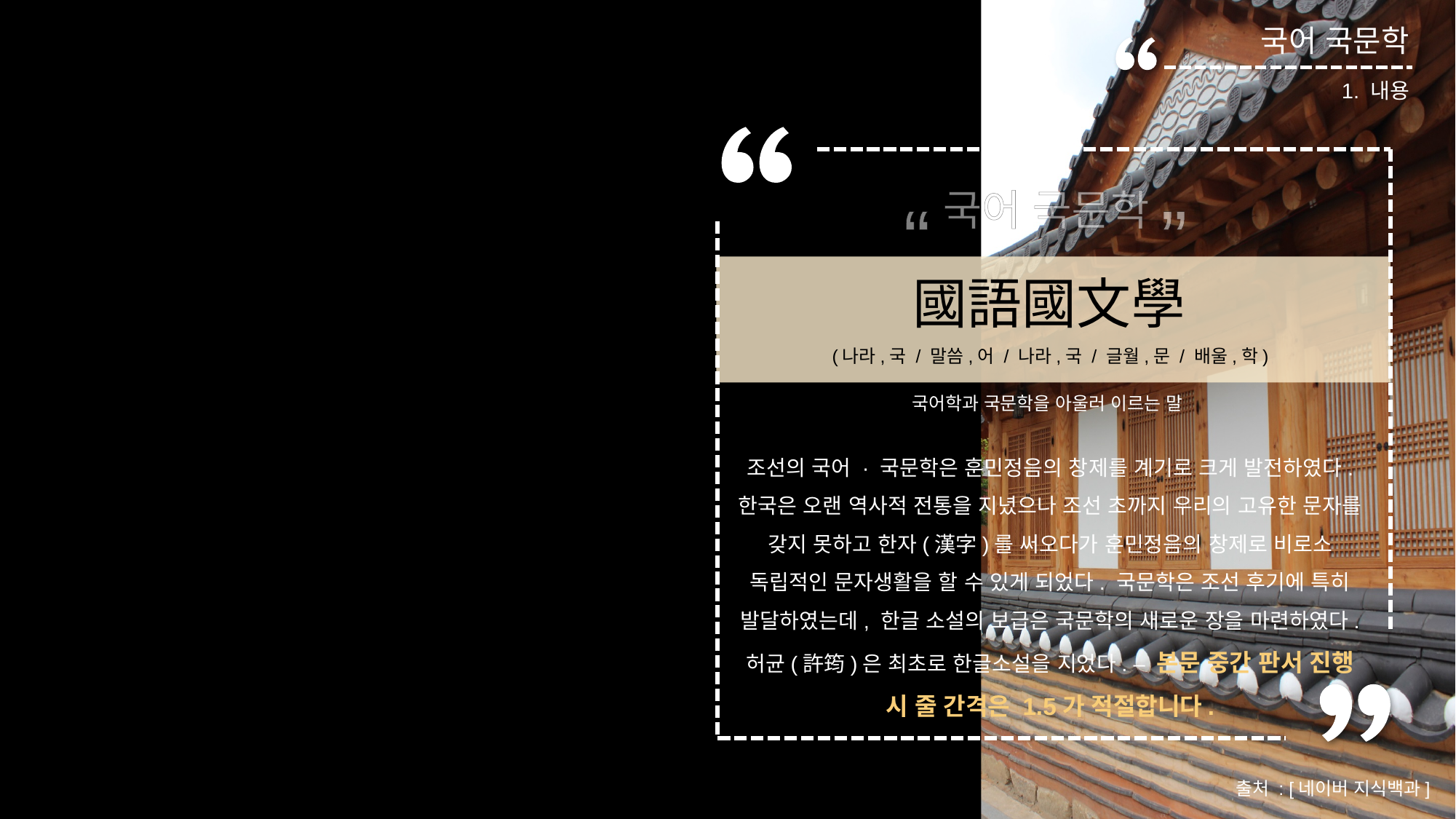

국어 국문학

1. 내용

국어 국문학
“
”

國語國文學
(나라,국 / 말씀,어 / 나라,국 / 글월,문 / 배울,학)
조선의 국어 · 국문학은 훈민정음의 창제를 계기로 크게 발전하였다. 한국은 오랜 역사적 전통을 지녔으나 조선 초까지 우리의 고유한 문자를 갖지 못하고 한자(漢字)를 써오다가 훈민정음의 창제로 비로소 독립적인 문자생활을 할 수 있게 되었다. 국문학은 조선 후기에 특히 발달하였는데, 한글 소설의 보급은 국문학의 새로운 장을 마련하였다. 허균(許筠)은 최초로 한글소설을 지었다. – 본문 중간 판서 진행 시 줄 간격은 1.5가 적절합니다.
국어학과 국문학을 아울러 이르는 말

출처 : [네이버 지식백과]